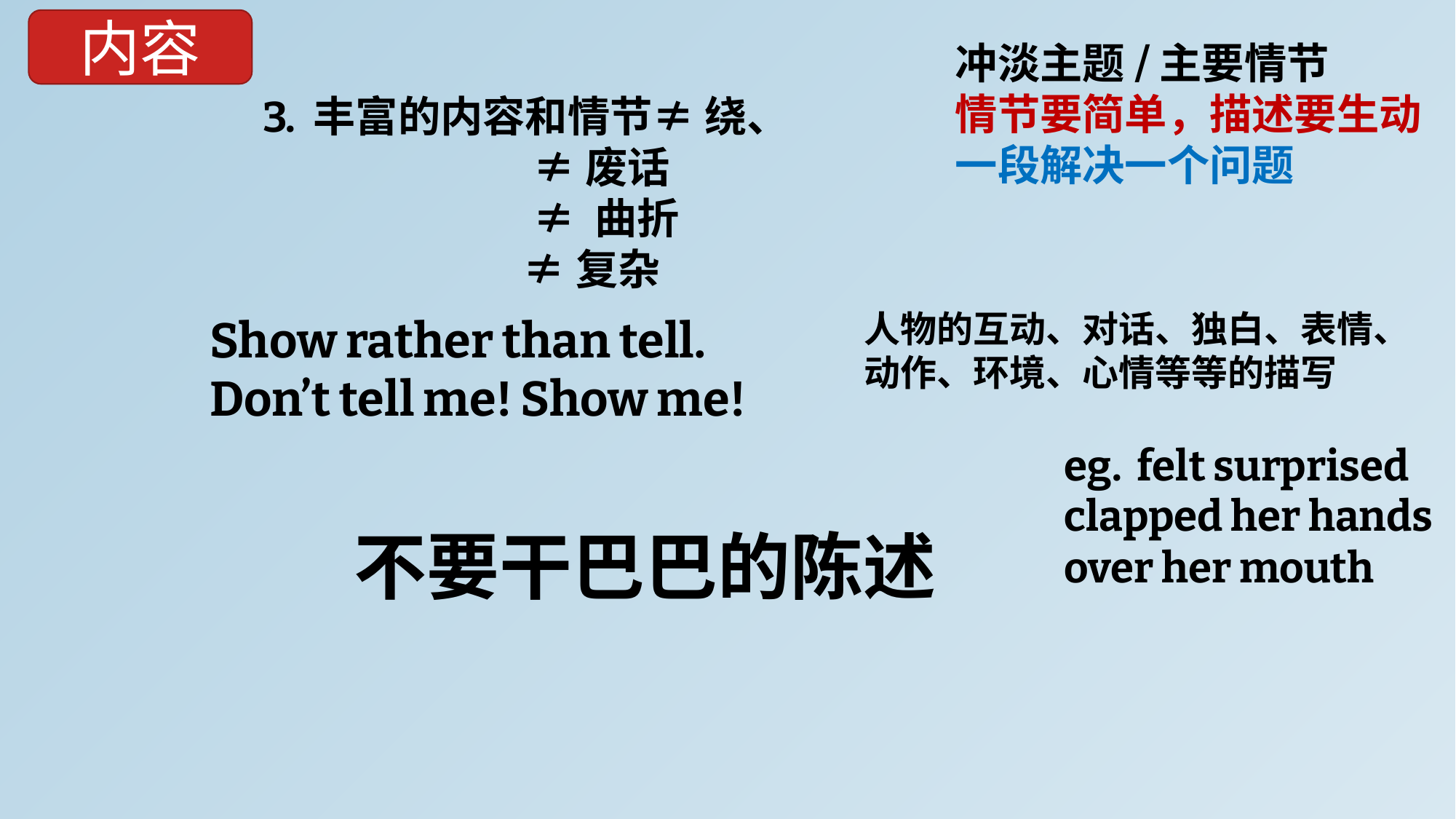

内容
冲淡主题/主要情节
情节要简单，描述要生动
一段解决一个问题
3. 丰富的内容和情节≠ 绕、
                            ≠废话
                            ≠ 曲折
                           ≠复杂
人物的互动、对话、独白、表情、动作、环境、心情等等的描写
Show rather than tell.
Don’t tell me! Show me!
eg.  felt surprised
clapped her hands over her mouth
不要干巴巴的陈述